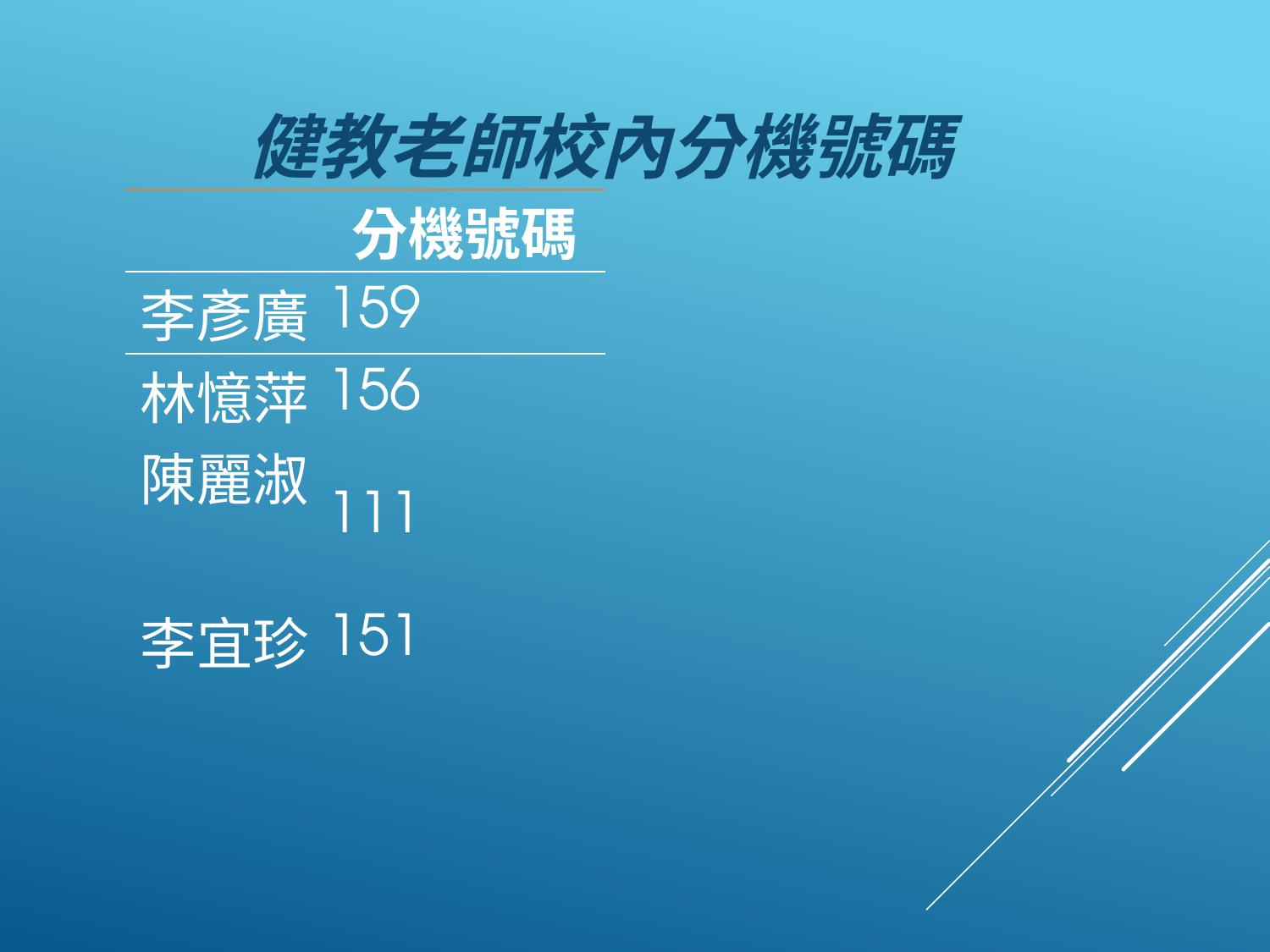

健教老師校內分機號碼
|  | 分機號碼 |
| --- | --- |
| 李彥廣 | 159 |
| 林憶萍 | 156 |
| 陳麗淑 | 111 |
| 李宜珍 | 151 |
|  |  |
|  |  |
|  |  |
|  |  |
|  |  |
|  |  |
|  |  |
|  |  |